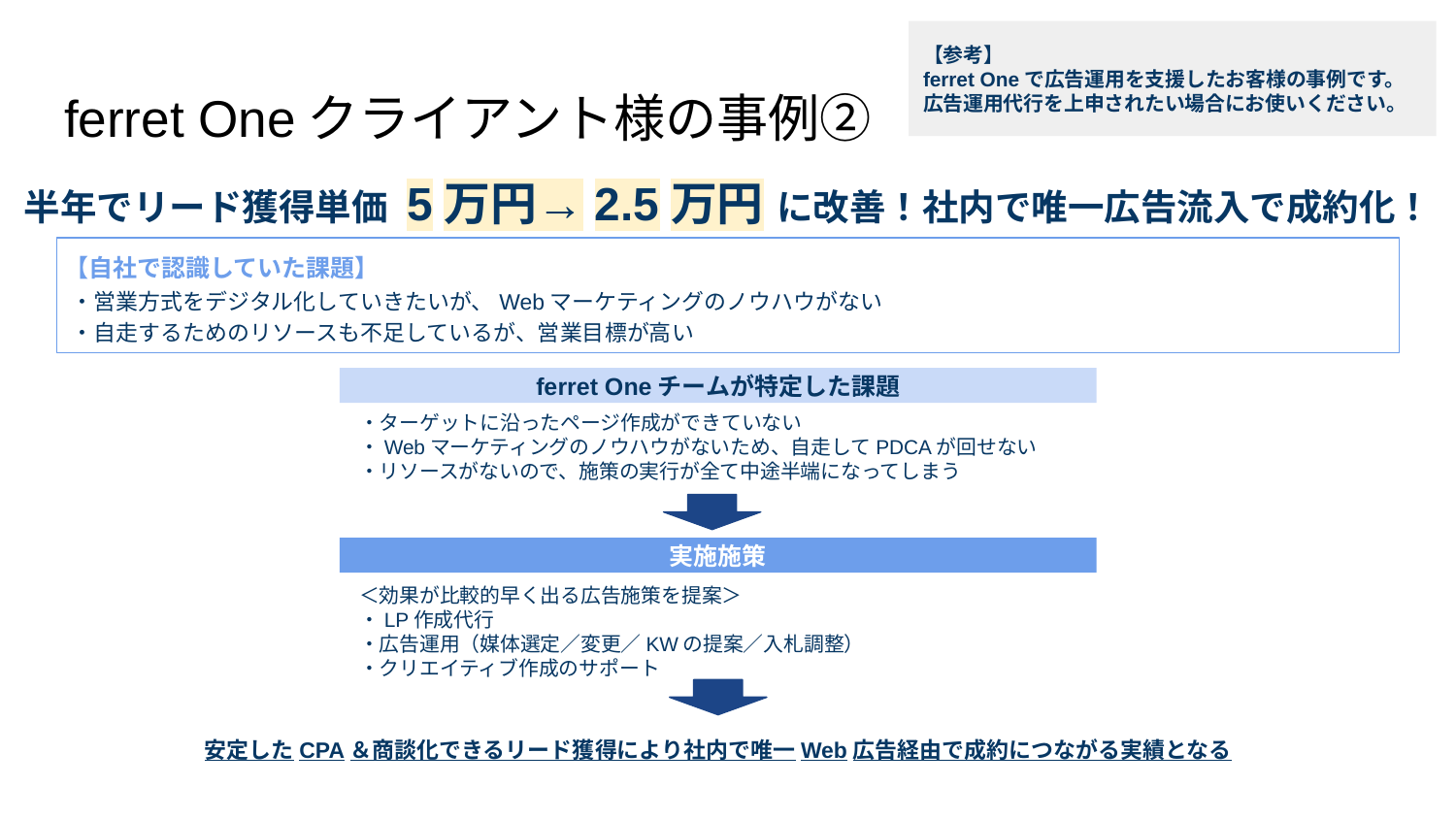

【参考】
ferret Oneで広告運用を支援したお客様の事例です。広告運用代行を上申されたい場合にお使いください。
# ferret Oneクライアント様の事例②
半年でリード獲得単価 5万円→2.5万円 に改善！社内で唯一広告流入で成約化！
【自社で認識していた課題】

・営業方式をデジタル化していきたいが、Webマーケティングのノウハウがない
・自走するためのリソースも不足しているが、営業目標が高い

ferret Oneチームが特定した課題
・ターゲットに沿ったページ作成ができていない
・Webマーケティングのノウハウがないため、自走してPDCAが回せない
・リソースがないので、施策の実行が全て中途半端になってしまう

実施施策
＜効果が比較的早く出る広告施策を提案＞
・LP作成代行
・広告運用（媒体選定／変更／KWの提案／入札調整）
・クリエイティブ作成のサポート

安定したCPA＆商談化できるリード獲得により社内で唯一Web広告経由で成約につながる実績となる